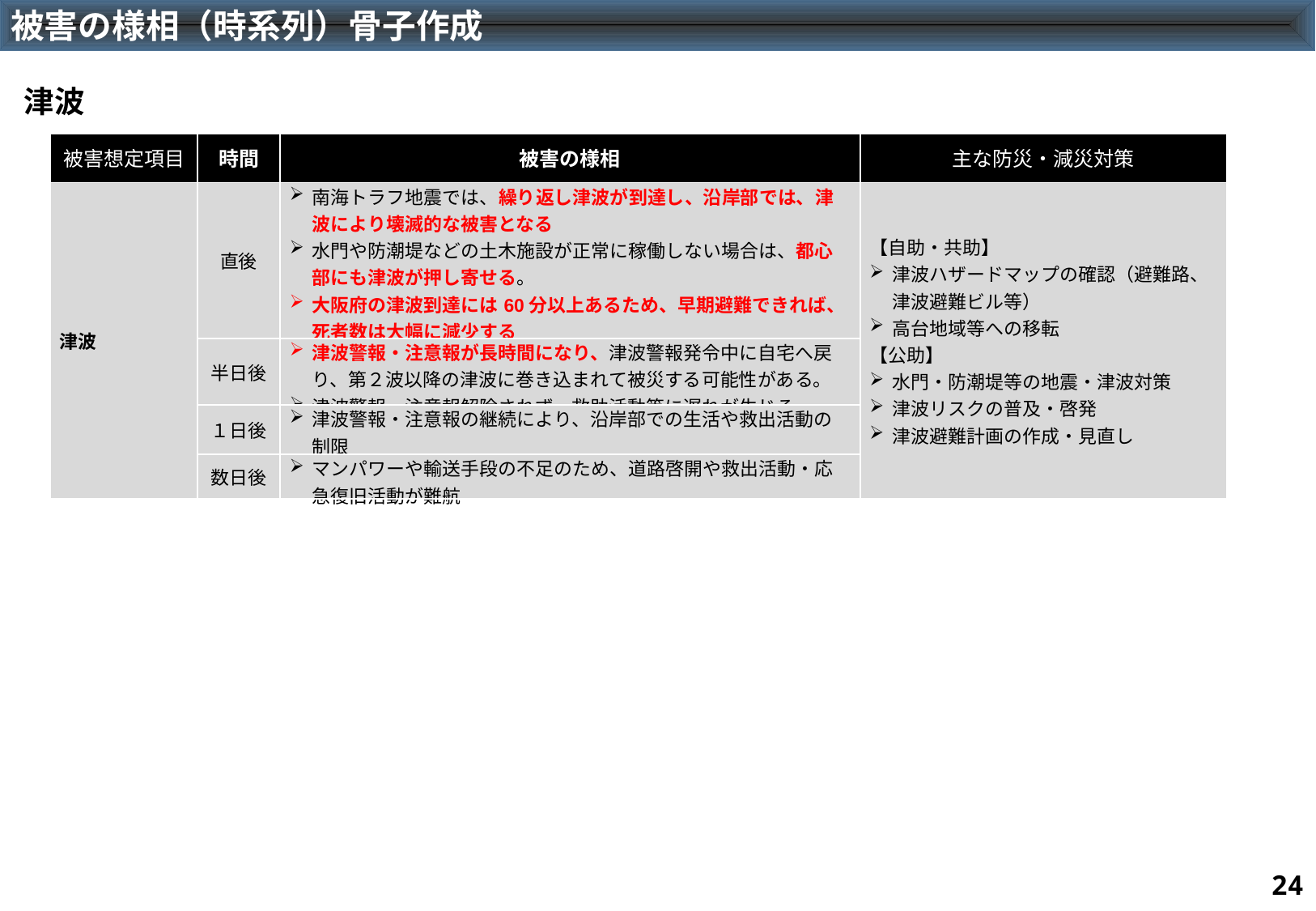

被害の様相（時系列）骨子作成
津波
| 被害想定項目 | 時間 | 被害の様相 | 主な防災・減災対策 |
| --- | --- | --- | --- |
| 津波 | 直後 | 南海トラフ地震では、繰り返し津波が到達し、沿岸部では、津波により壊滅的な被害となる 水門や防潮堤などの土木施設が正常に稼働しない場合は、都心部にも津波が押し寄せる。 大阪府の津波到達には60分以上あるため、早期避難できれば、死者数は大幅に減少する 夏季に地震が発生した場合、海水浴客がに津波に巻き込まれる | 【自助・共助】 津波ハザードマップの確認（避難路、津波避難ビル等） 高台地域等への移転 【公助】 水門・防潮堤等の地震・津波対策 津波リスクの普及・啓発 津波避難計画の作成・見直し |
|  | 半日後 | 津波警報・注意報が長時間になり、津波警報発令中に自宅へ戻り、第２波以降の津波に巻き込まれて被災する可能性がある。 津波警報・注意報解除されず、救助活動等に遅れが生じる |  |
|  | １日後 | 津波警報・注意報の継続により、沿岸部での生活や救出活動の制限 |  |
|  | 数日後 | マンパワーや輸送手段の不足のため、道路啓開や救出活動・応急復旧活動が難航 |  |
24